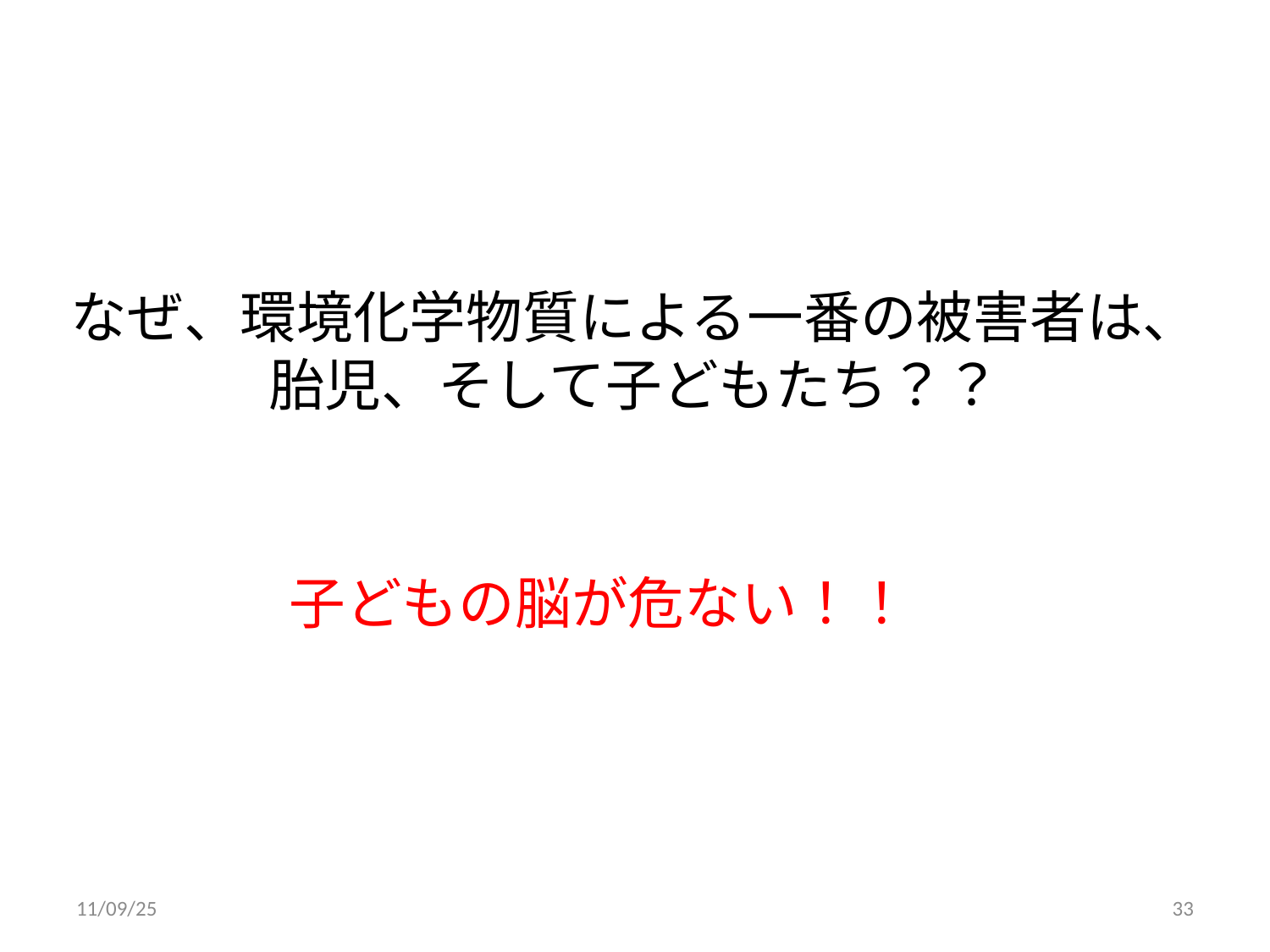

# なぜ、環境化学物質による一番の被害者は、 胎児、そして子どもたち？？
子どもの脳が危ない！！
11/09/25
33